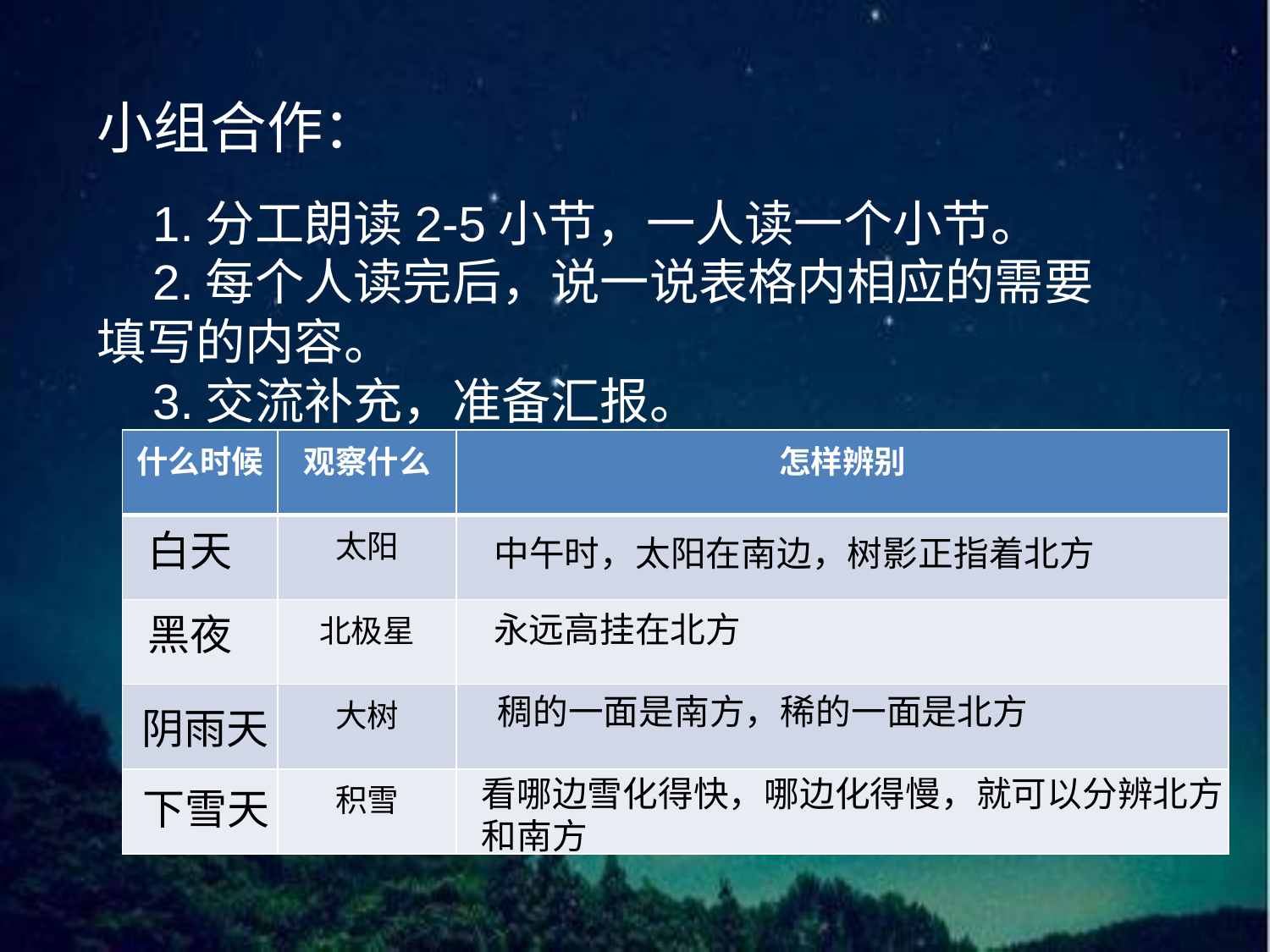

小组合作：
    1.分工朗读2-5小节，一人读一个小节。
    2.每个人读完后，说一说表格内相应的需要填写的内容。
    3.交流补充，准备汇报。
| 什么时候 | 观察什么 | 怎样辨别 |
| --- | --- | --- |
|  | 太阳 |  |
|  | 北极星 |  |
|  | 大树 |  |
|  | 积雪 |  |
白天
中午时，太阳在南边，树影正指着北方
 永远高挂在北方
黑夜
稠的一面是南方，稀的一面是北方
阴雨天
看哪边雪化得快，哪边化得慢，就可以分辨北方和南方
下雪天